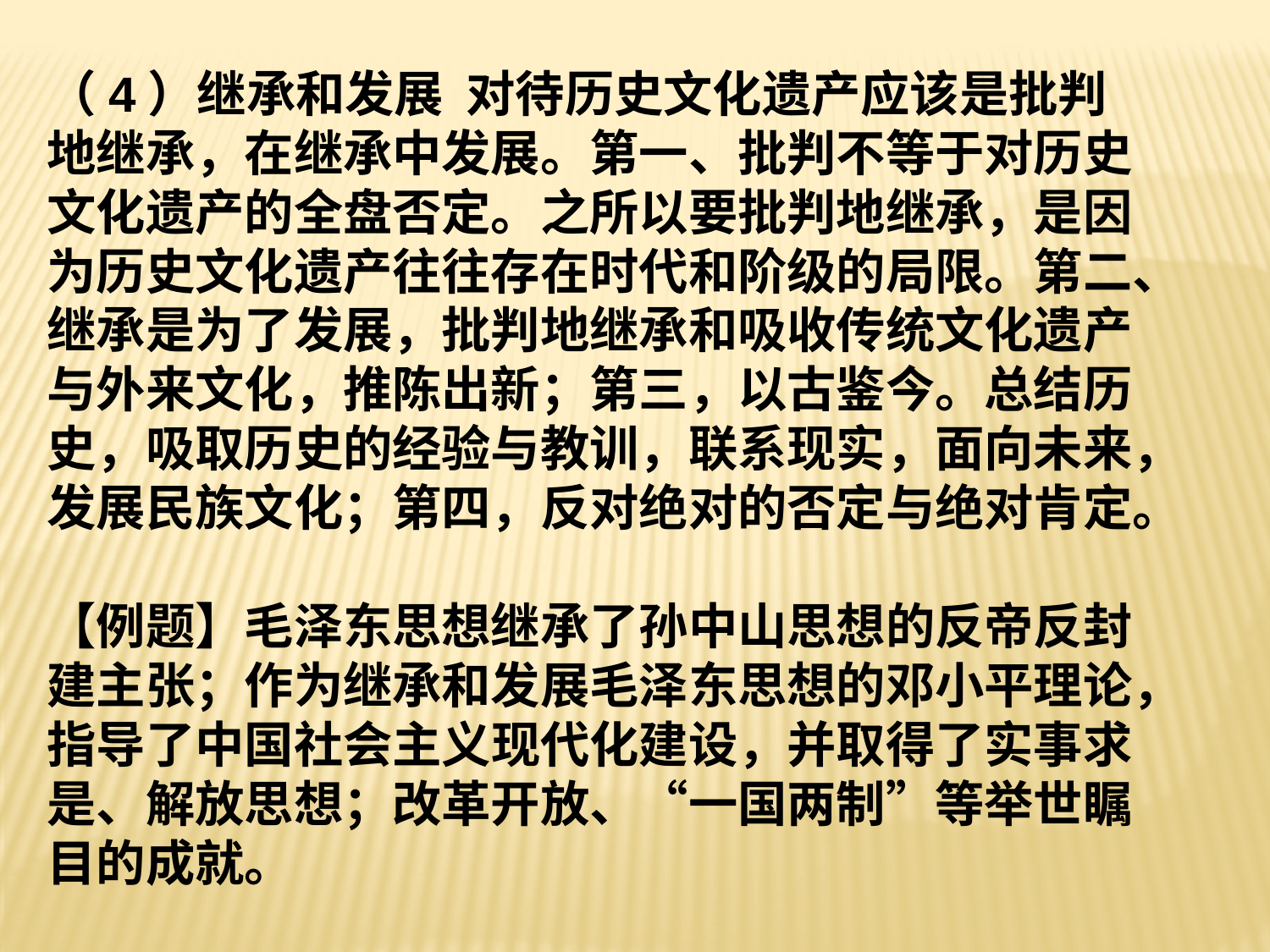

（4）继承和发展  对待历史文化遗产应该是批判地继承，在继承中发展。第一、批判不等于对历史文化遗产的全盘否定。之所以要批判地继承，是因为历史文化遗产往往存在时代和阶级的局限。第二、继承是为了发展，批判地继承和吸收传统文化遗产与外来文化，推陈出新；第三，以古鉴今。总结历史，吸取历史的经验与教训，联系现实，面向未来，发展民族文化；第四，反对绝对的否定与绝对肯定。
【例题】毛泽东思想继承了孙中山思想的反帝反封建主张；作为继承和发展毛泽东思想的邓小平理论，指导了中国社会主义现代化建设，并取得了实事求是、解放思想；改革开放、“一国两制”等举世瞩目的成就。